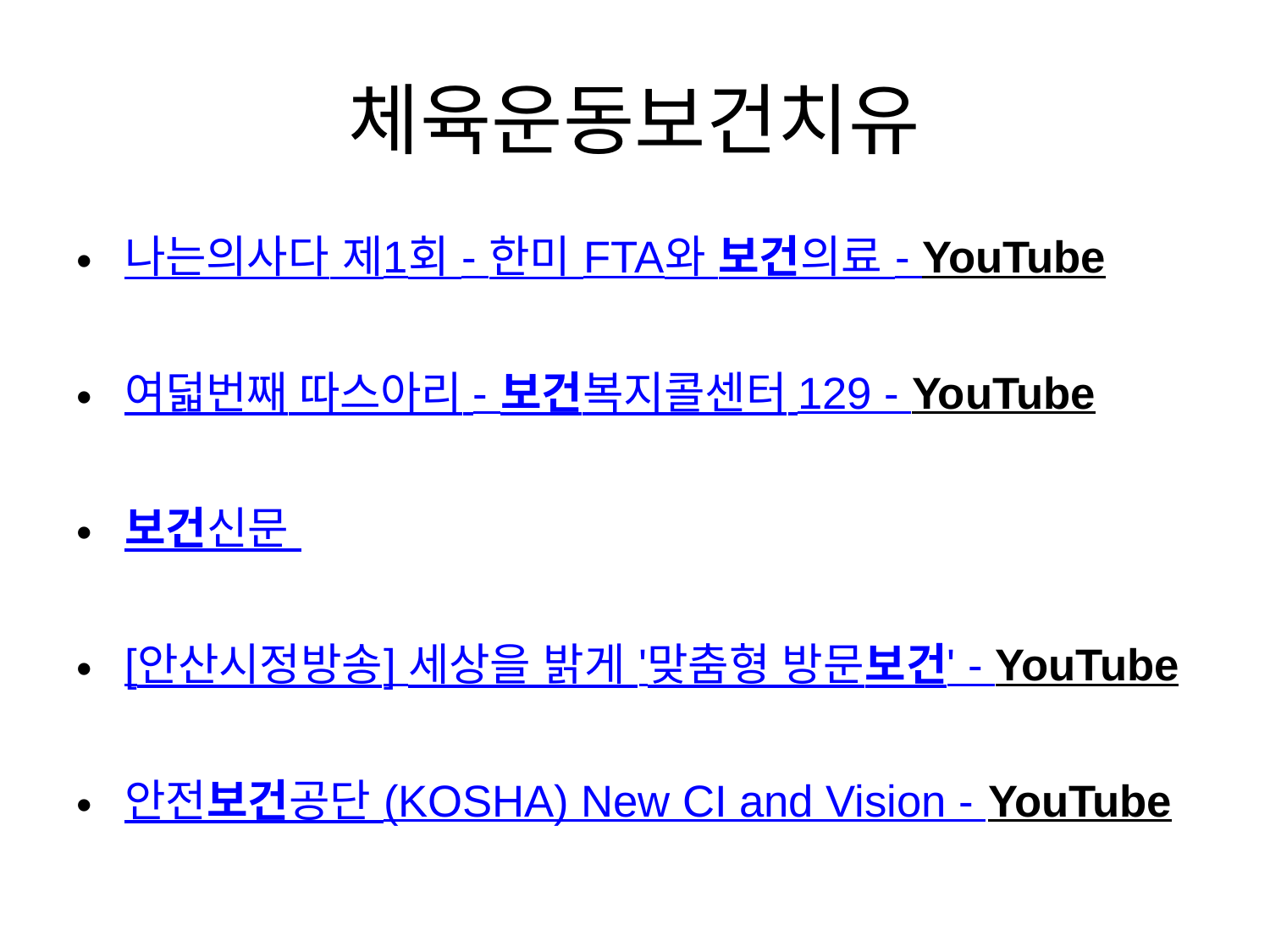

# 체육운동보건치유
나는의사다 제1회 - 한미 FTA와 보건의료 - YouTube

여덟번째 따스아리 - 보건복지콜센터 129 - YouTube

보건신문

[안산시정방송] 세상을 밝게 '맞춤형 방문보건' - YouTube

안전보건공단 (KOSHA) New CI and Vision - YouTube